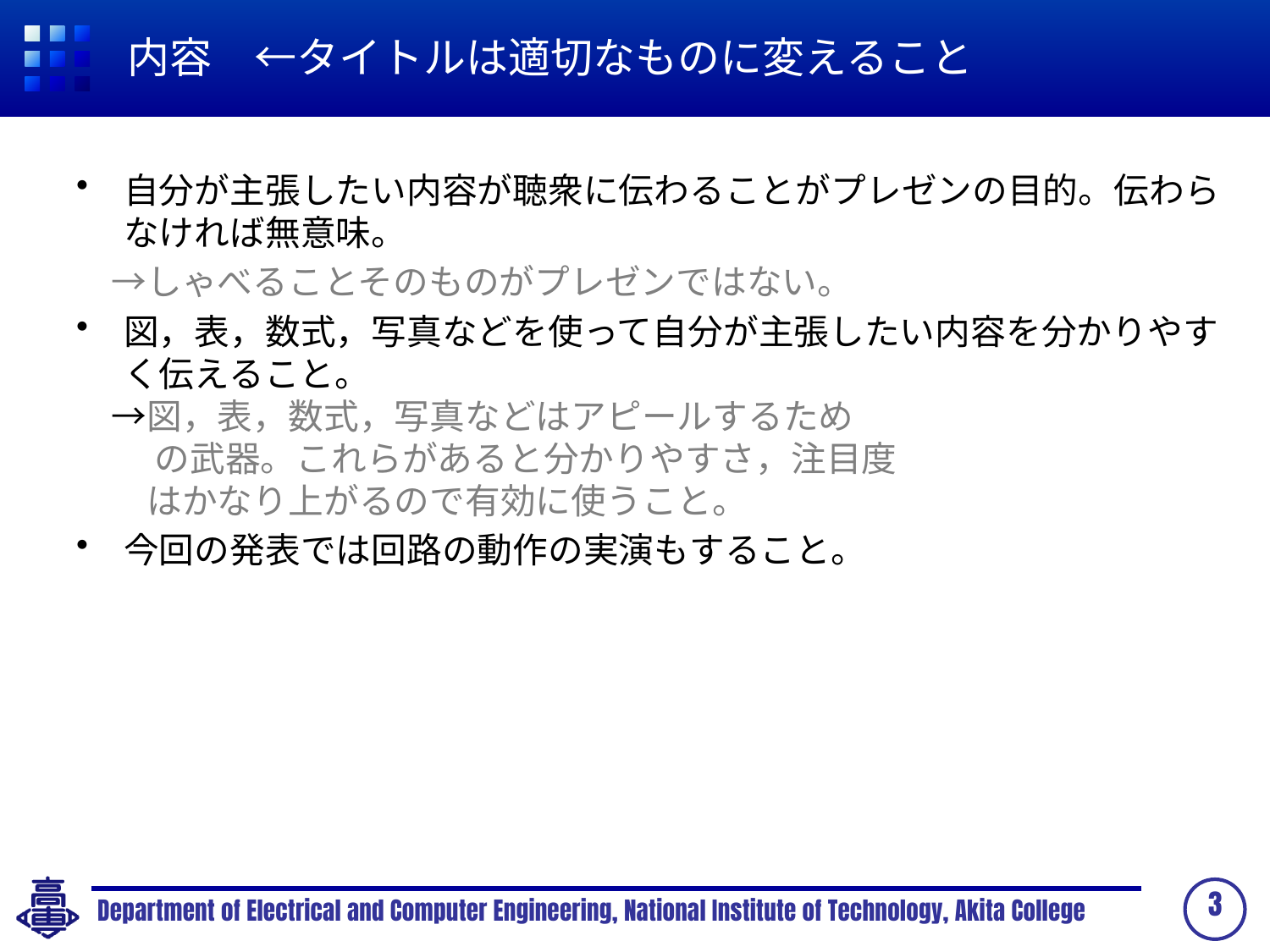

# 内容　←タイトルは適切なものに変えること
自分が主張したい内容が聴衆に伝わることがプレゼンの目的。伝わらなければ無意味。
　→しゃべることそのものがプレゼンではない。
図，表，数式，写真などを使って自分が主張したい内容を分かりやすく伝えること。
　→図，表，数式，写真などはアピールするため
　　 の武器。これらがあると分かりやすさ，注目度
　　はかなり上がるので有効に使うこと。
今回の発表では回路の動作の実演もすること。

3